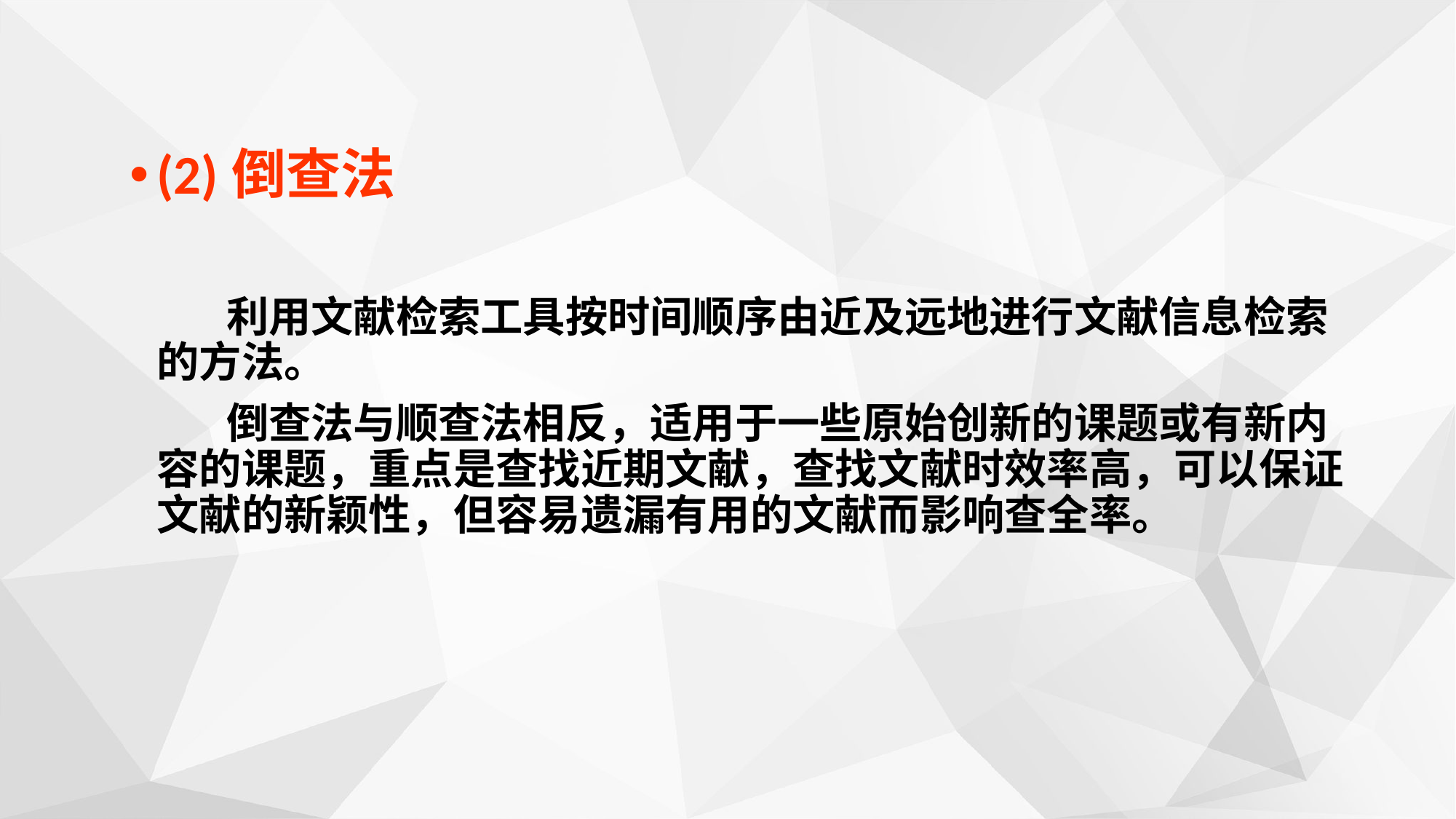

#

(2)倒查法

         利用文献检索工具按时间顺序由近及远地进行文献信息检索的方法。
         倒查法与顺查法相反，适用于一些原始创新的课题或有新内容的课题，重点是查找近期文献，查找文献时效率高，可以保证文献的新颖性，但容易遗漏有用的文献而影响查全率。